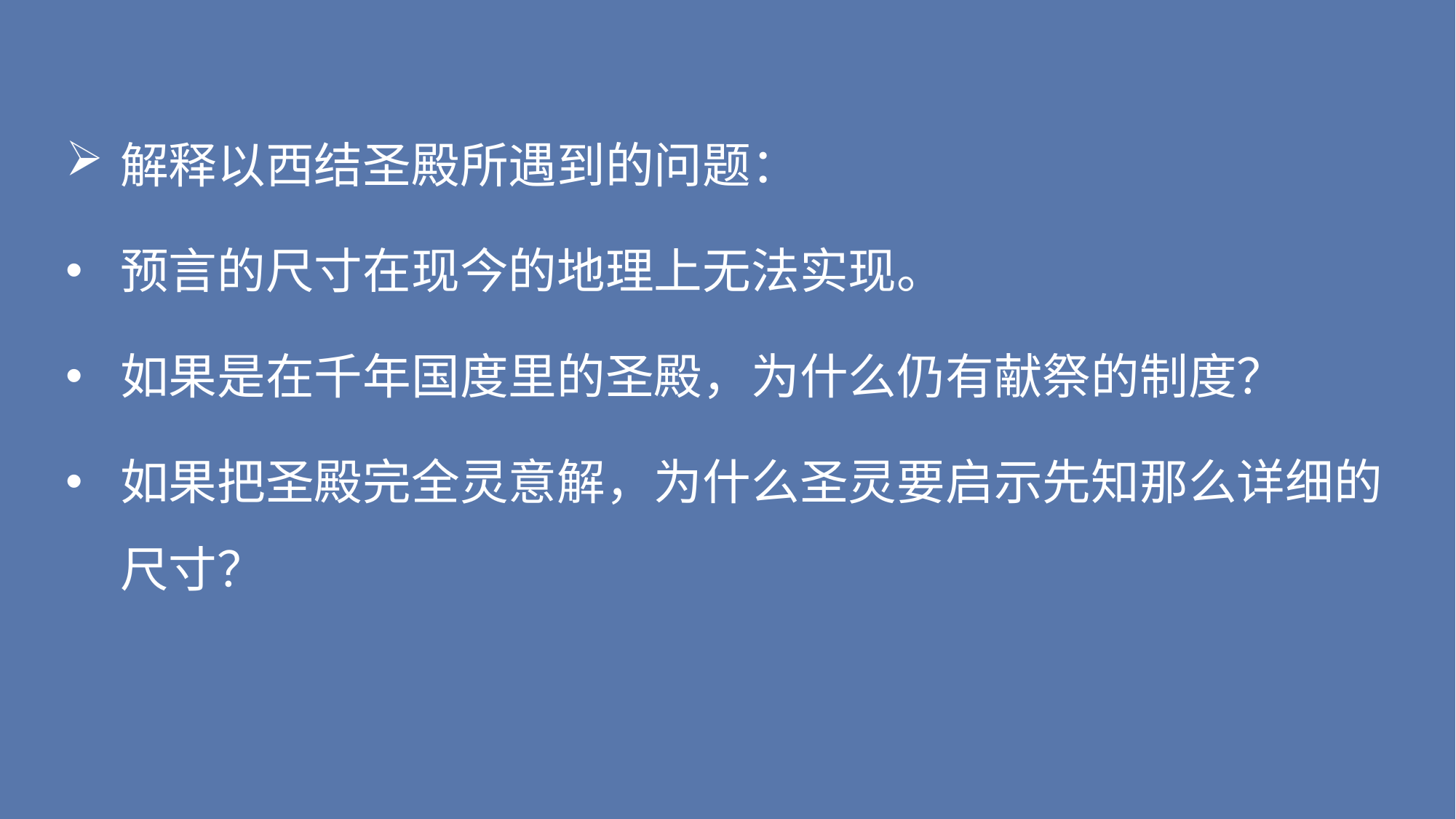

解释以西结圣殿所遇到的问题：
预言的尺寸在现今的地理上无法实现。
如果是在千年国度里的圣殿，为什么仍有献祭的制度？
如果把圣殿完全灵意解，为什么圣灵要启示先知那么详细的尺寸？